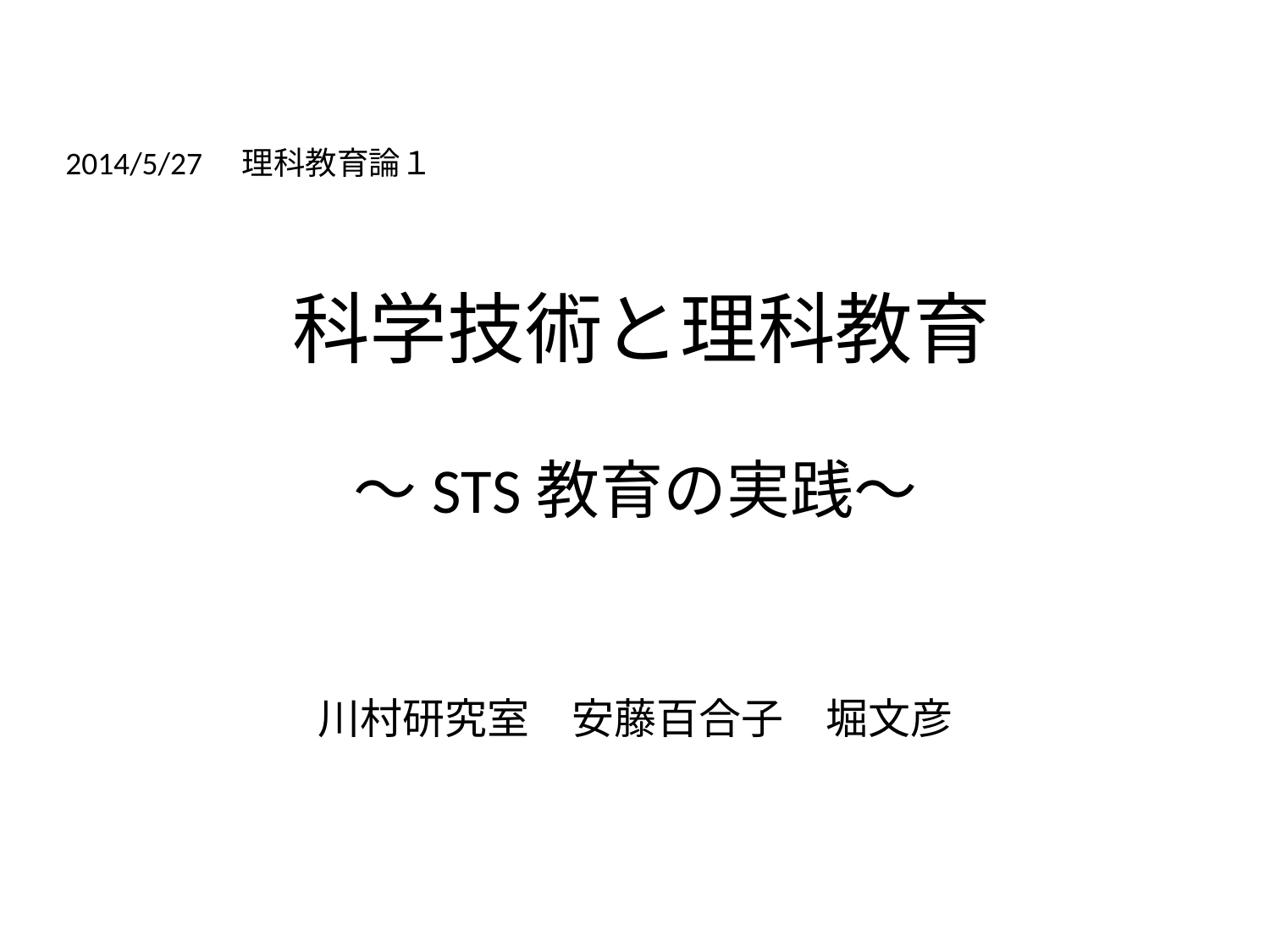

2014/5/27　理科教育論１
# 科学技術と理科教育
〜STS教育の実践〜
川村研究室　安藤百合子　堀文彦